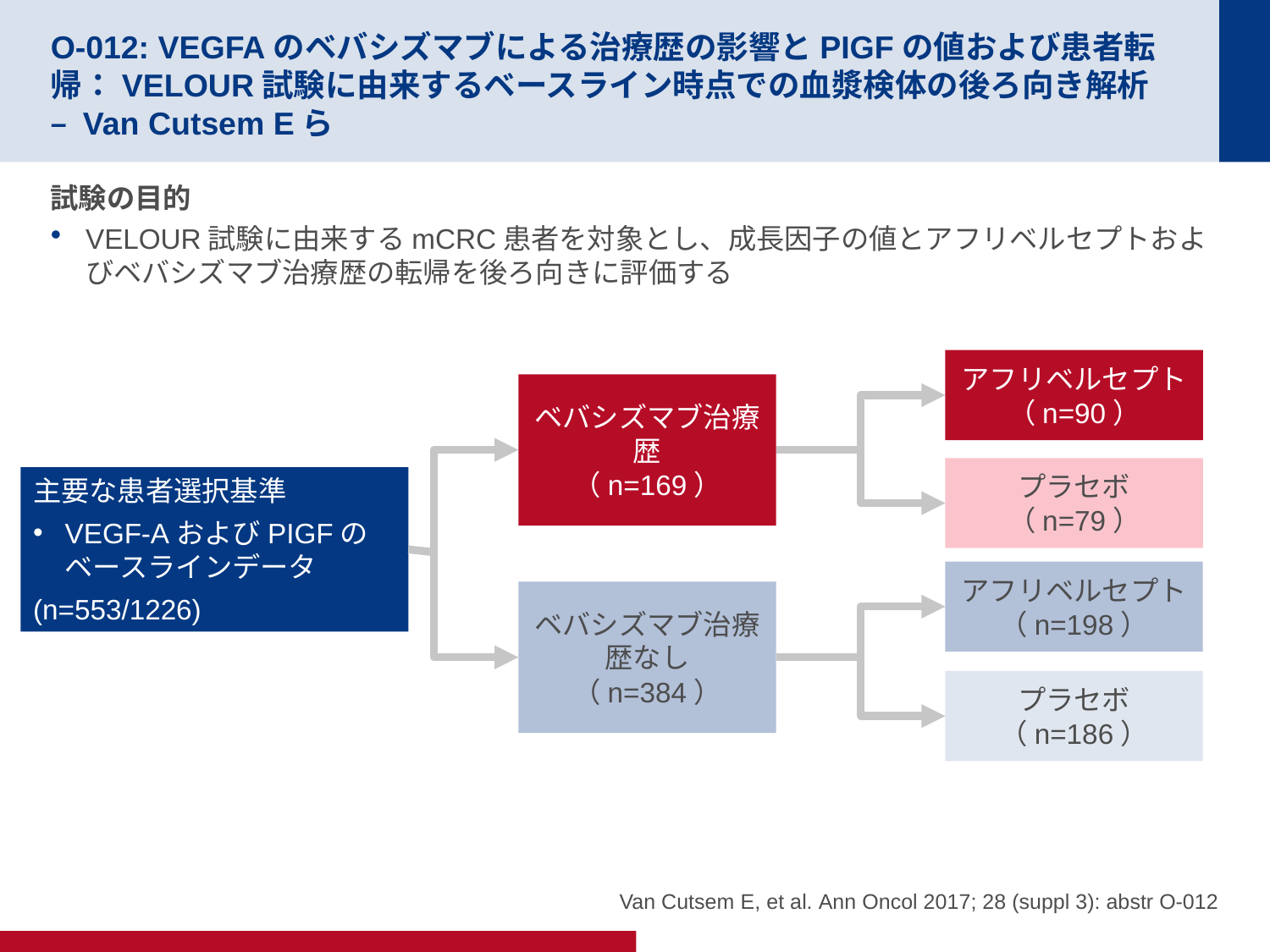

# O-012: VEGFAのベバシズマブによる治療歴の影響とPIGFの値および患者転帰：VELOUR試験に由来するベースライン時点での血漿検体の後ろ向き解析 – Van Cutsem Eら
試験の目的
VELOUR試験に由来するmCRC患者を対象とし、成長因子の値とアフリベルセプトおよびベバシズマブ治療歴の転帰を後ろ向きに評価する
アフリベルセプト
（n=90）
ベバシズマブ治療歴
（n=169）
プラセボ
（n=79）
主要な患者選択基準
VEGF-AおよびPIGFのベースラインデータ
(n=553/1226)
アフリベルセプト
（n=198）
ベバシズマブ治療歴なし
（n=384）
プラセボ
（n=186）
Van Cutsem E, et al. Ann Oncol 2017; 28 (suppl 3): abstr O-012